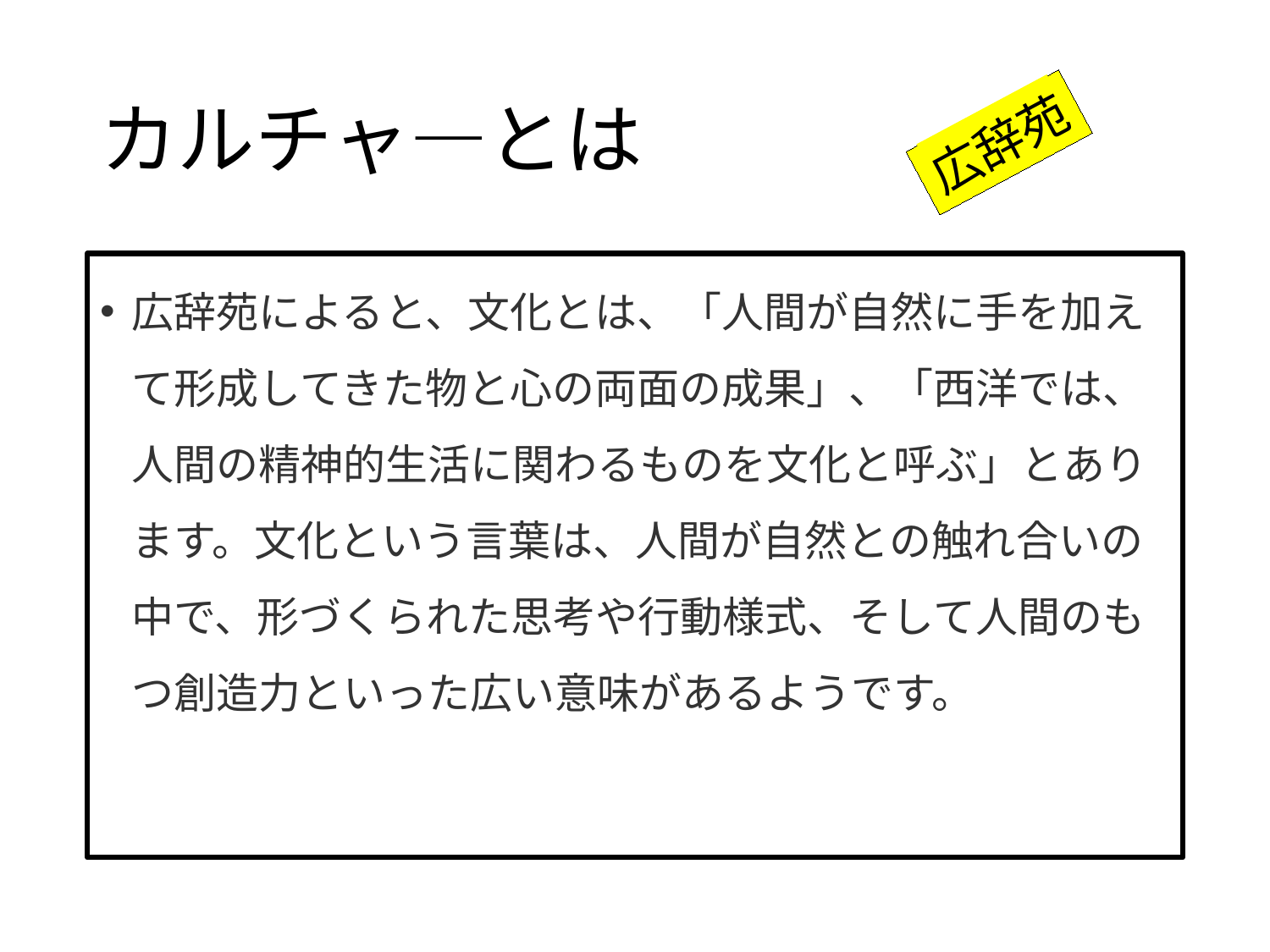

# カルチャ―とは
広辞苑
広辞苑によると、文化とは、「人間が自然に手を加えて形成してきた物と心の両面の成果」、「西洋では、人間の精神的生活に関わるものを文化と呼ぶ」とあります。文化という言葉は、人間が自然との触れ合いの中で、形づくられた思考や行動様式、そして人間のもつ創造力といった広い意味があるようです。